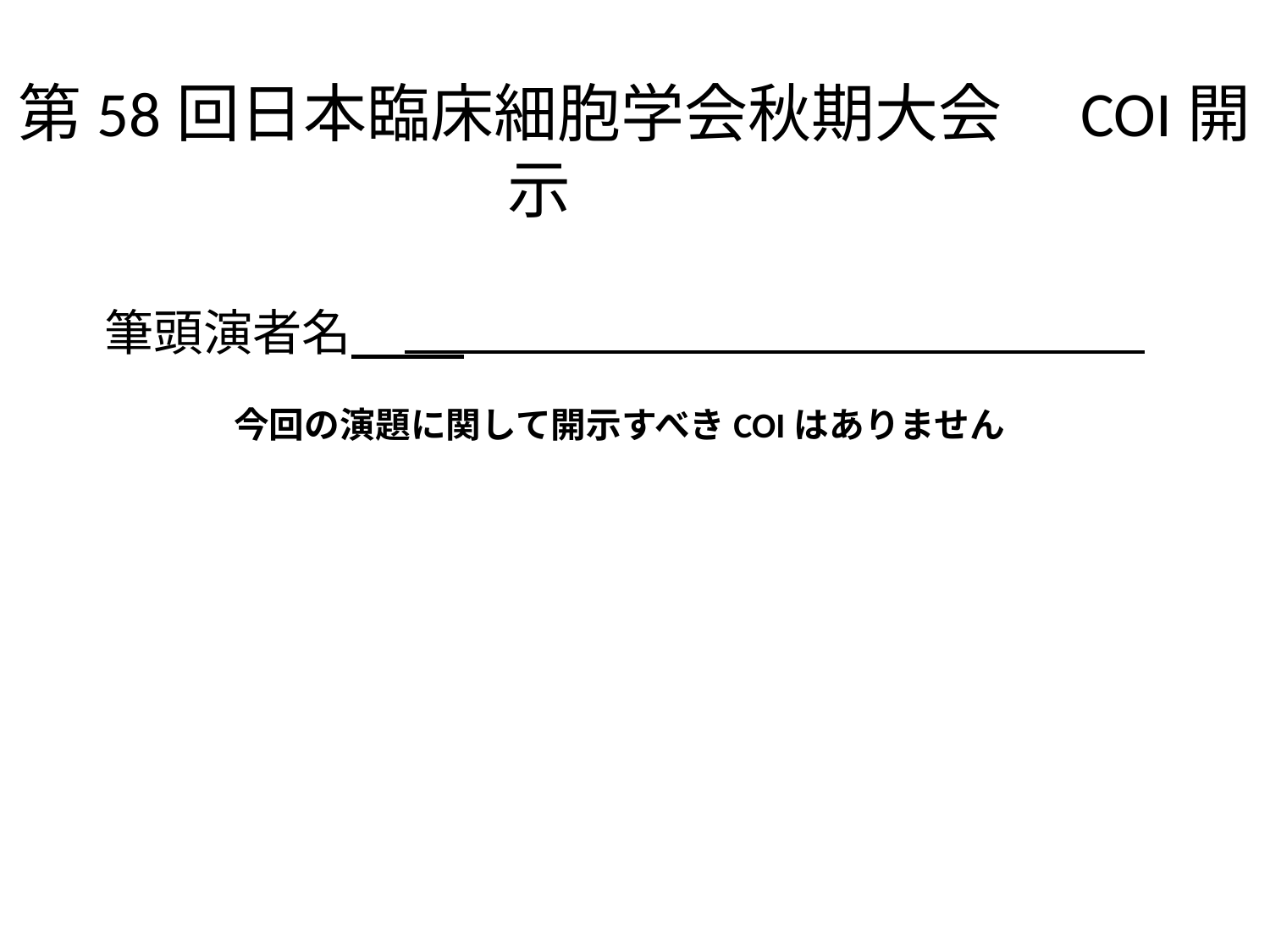

第58回日本臨床細胞学会秋期大会　COI開示

# 筆頭演者名
今回の演題に関して開示すべきCOIはありません